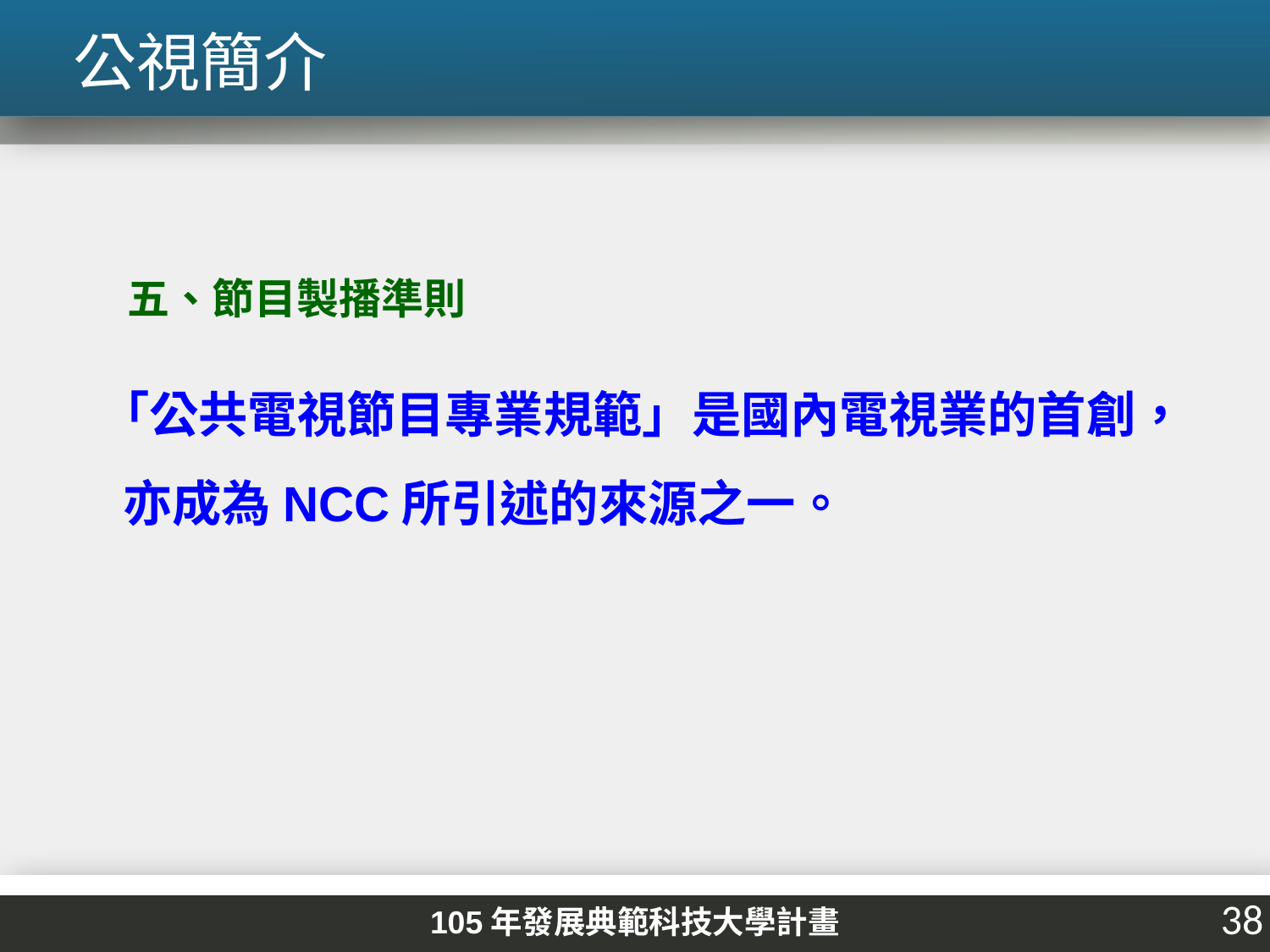

公視簡介
五、節目製播準則
「公共電視節目專業規範」是國內電視業的首創，
 亦成為NCC所引述的來源之一。